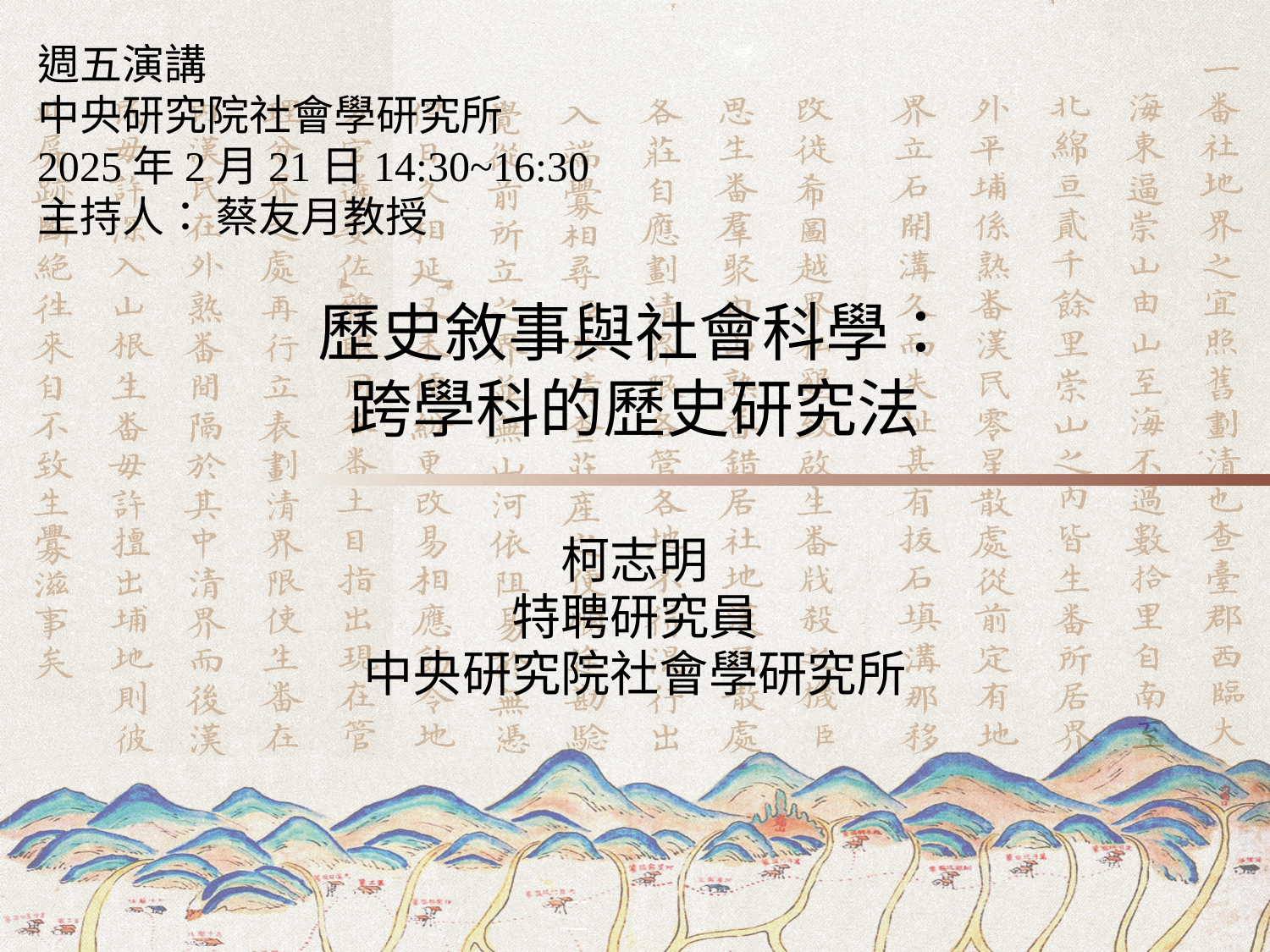

週五演講
中央研究院社會學研究所
2025年2月21日14:30~16:30
主持人： 蔡友月教授
歷史敘事與社會科學：
跨學科的歷史研究法
柯志明
特聘研究員
中央研究院社會學研究所